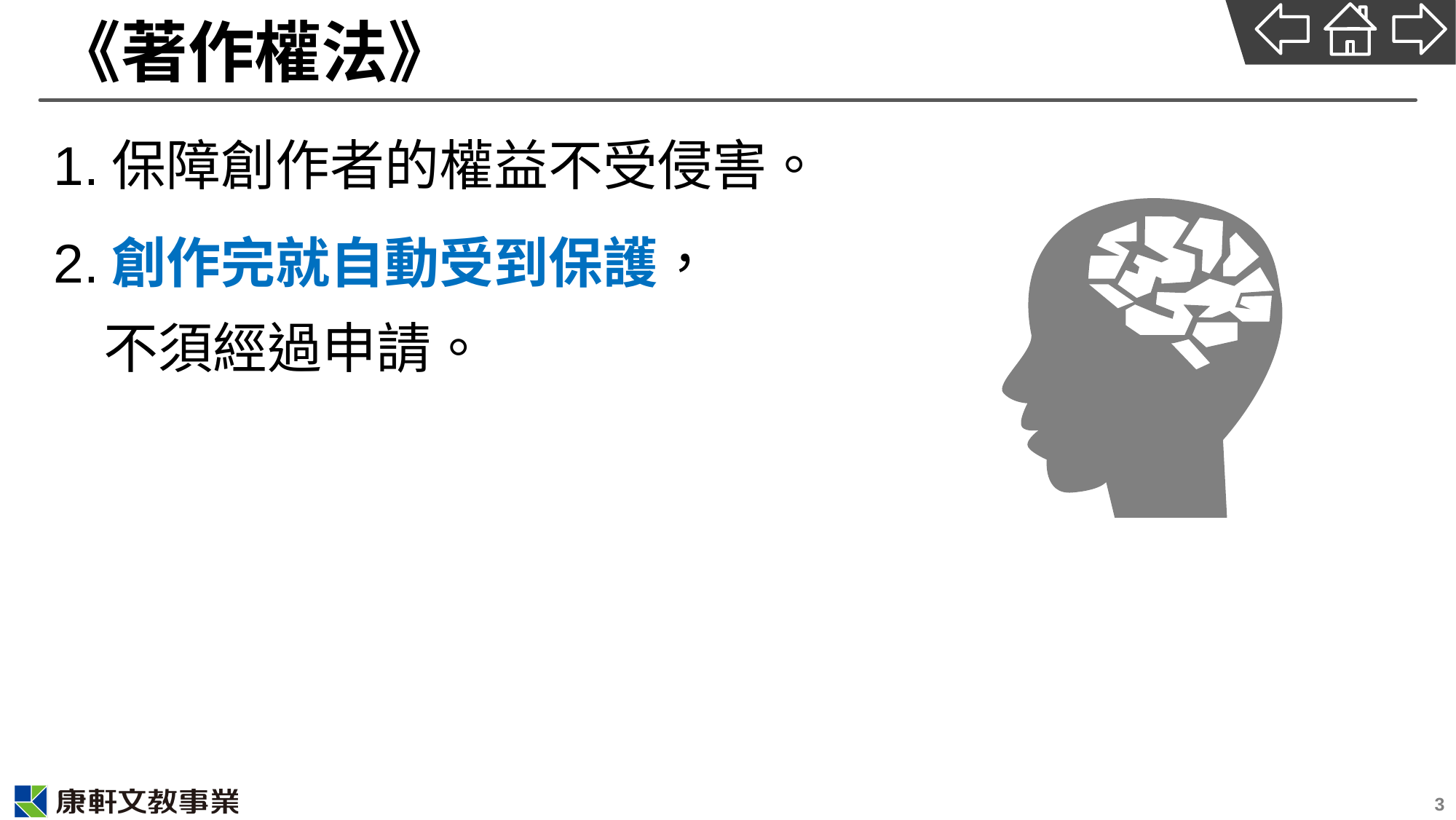

# 《著作權法》
1.保障創作者的權益不受侵害。
2.創作完就自動受到保護，
不須經過申請。

3